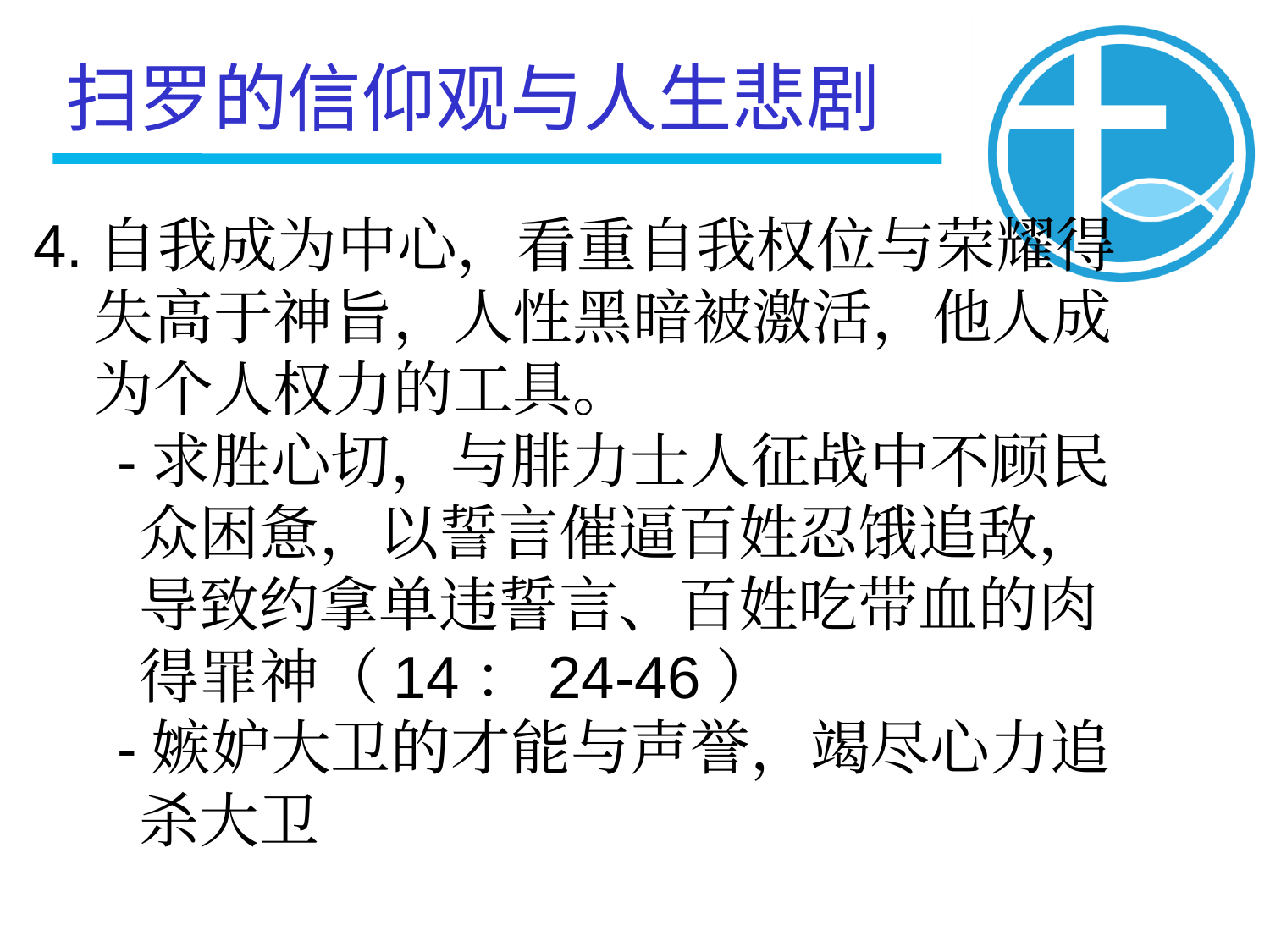

扫罗的信仰观与人生悲剧
4.自我成为中心，看重自我权位与荣耀得
   失高于神旨，人性黑暗被激活，他人成
   为个人权力的工具。
     -求胜心切，与腓力士人征战中不顾民
      众困惫，以誓言催逼百姓忍饿追敌，
      导致约拿单违誓言、百姓吃带血的肉
      得罪神（14：24-46）
     -嫉妒大卫的才能与声誉，竭尽心力追
      杀大卫